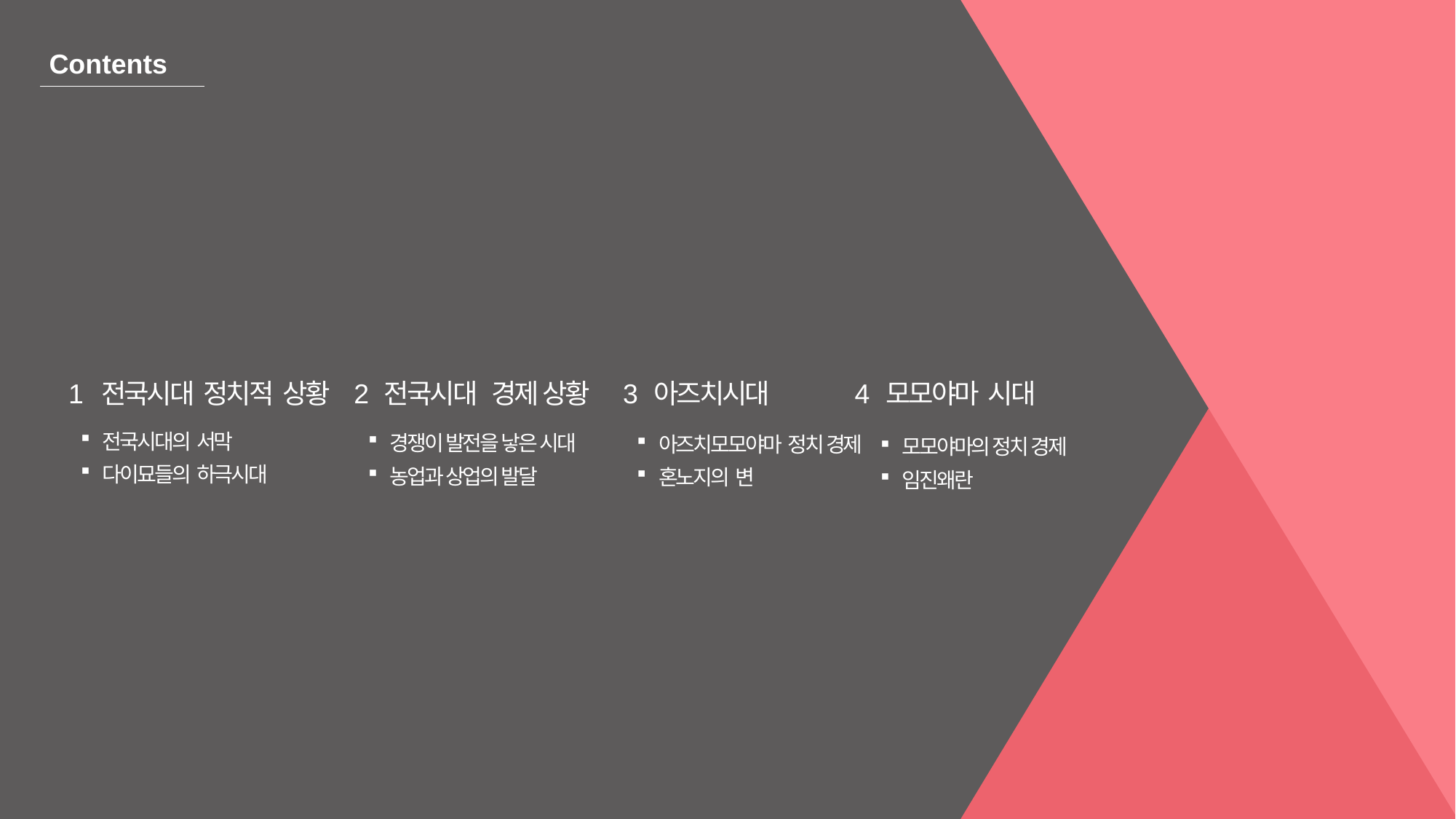

Contents
1
전국시대  정치적  상황
2
전국시대   경제 상황
3
아즈치시대
4
모모야마  시대
전국시대의  서막
다이묘들의  하극시대

경쟁이 발전을 낳은 시대
농업과 상업의 발달
아즈치모모야마  정치 경제
혼노지의  변
모모야마의 정치 경제
임진왜란